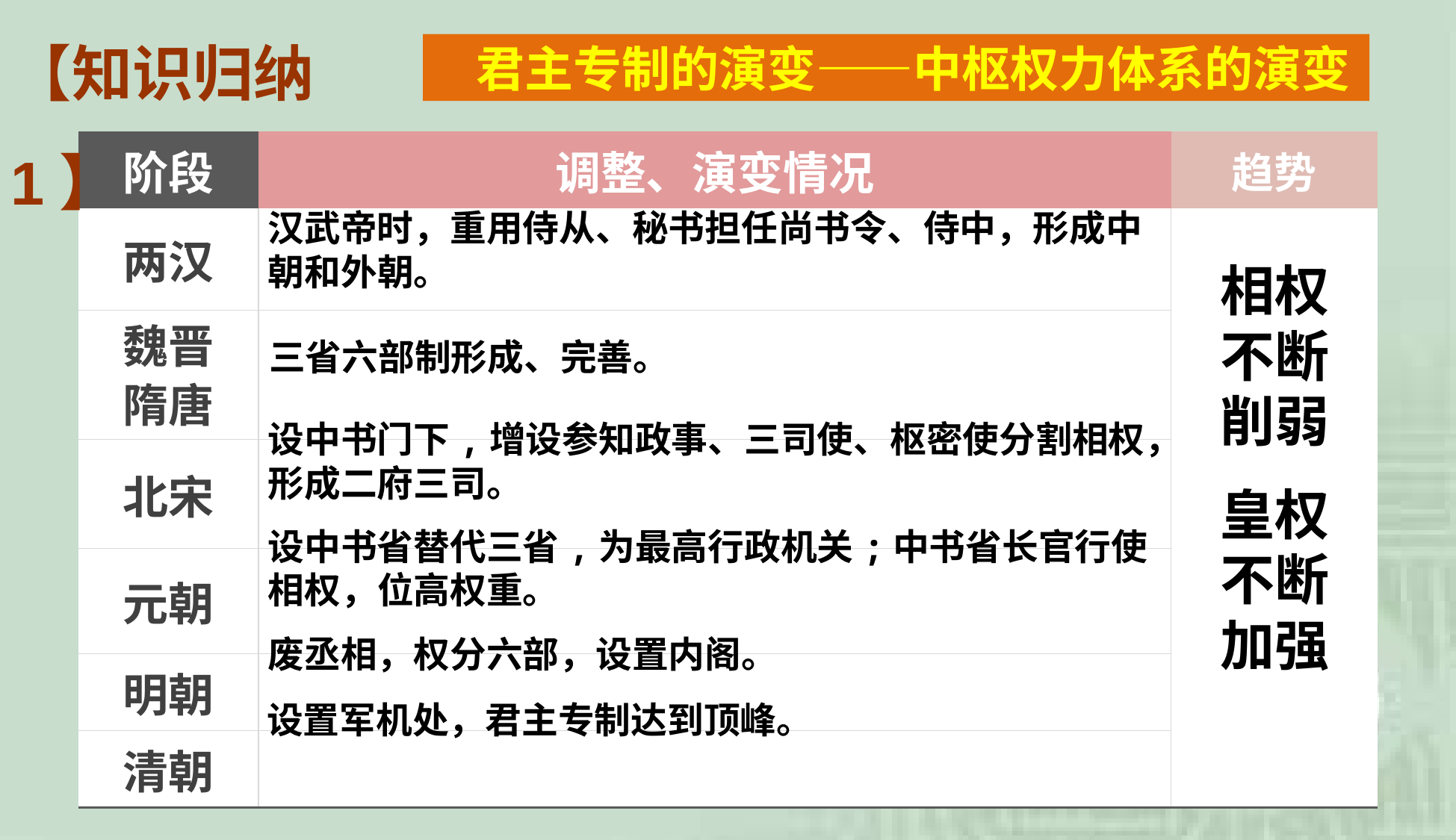

【知识归纳1】
  君主专制的演变——中枢权力体系的演变
| 阶段 | 调整、演变情况 | 趋势 |
| --- | --- | --- |
| 两汉 |  |  |
| 魏晋 隋唐 |  |  |
| 北宋 |  |  |
| 元朝 |  |  |
| 明朝 |  |  |
| 清朝 |  |  |
汉武帝时，重用侍从、秘书担任尚书令、侍中，形成中朝和外朝。
相权
不断
削弱
皇权
不断
加强
三省六部制形成、完善。
设中书门下,增设参知政事、三司使、枢密使分割相权，形成二府三司。
设中书省替代三省,为最高行政机关;中书省长官行使相权，位高权重。
废丞相，权分六部，设置内阁。
设置军机处，君主专制达到顶峰。